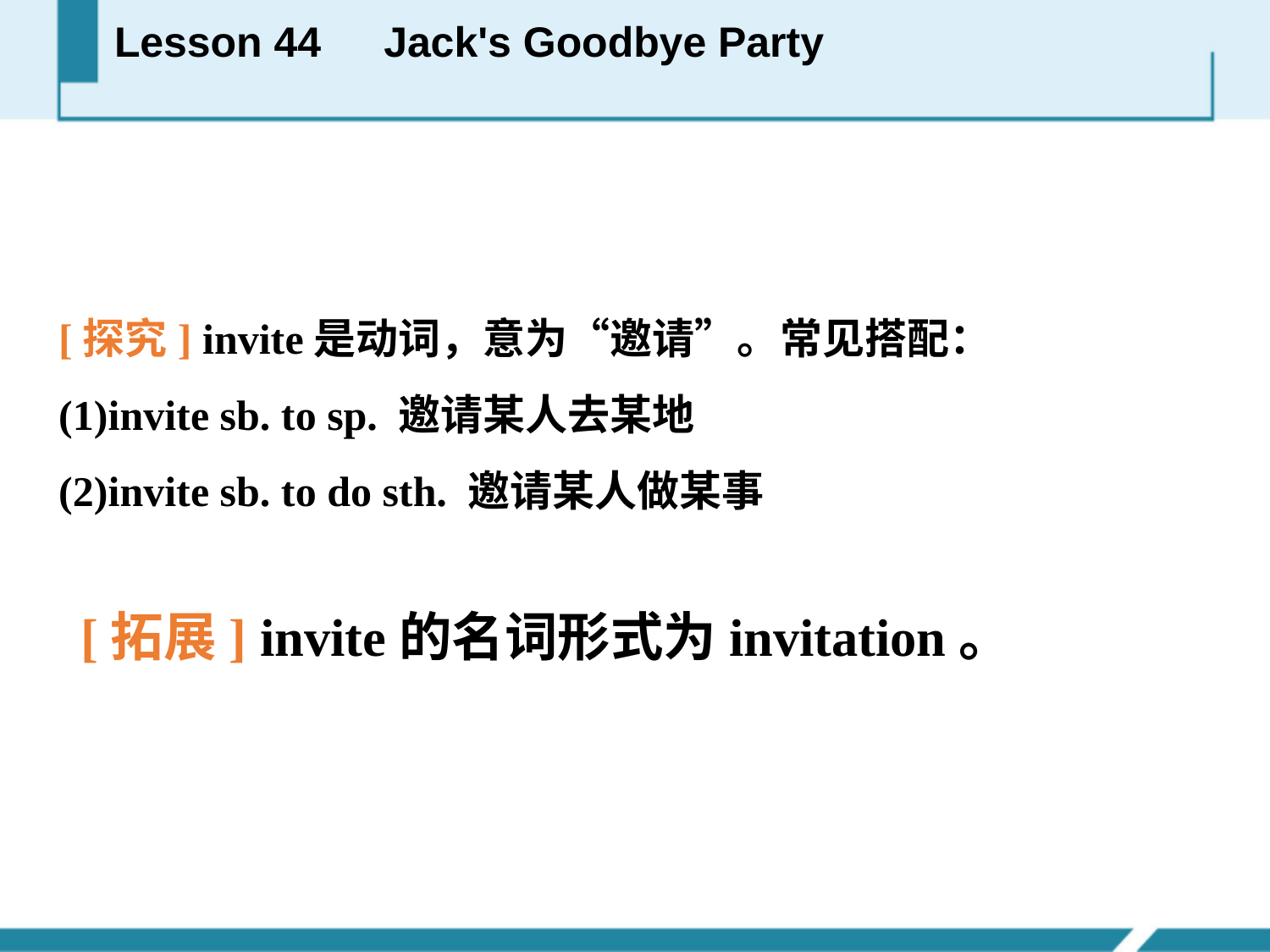

Lesson 44　Jack's Goodbye Party
[探究] invite是动词，意为“邀请”。常见搭配：
(1)invite sb. to sp. 邀请某人去某地
(2)invite sb. to do sth. 邀请某人做某事
[拓展] invite的名词形式为invitation。